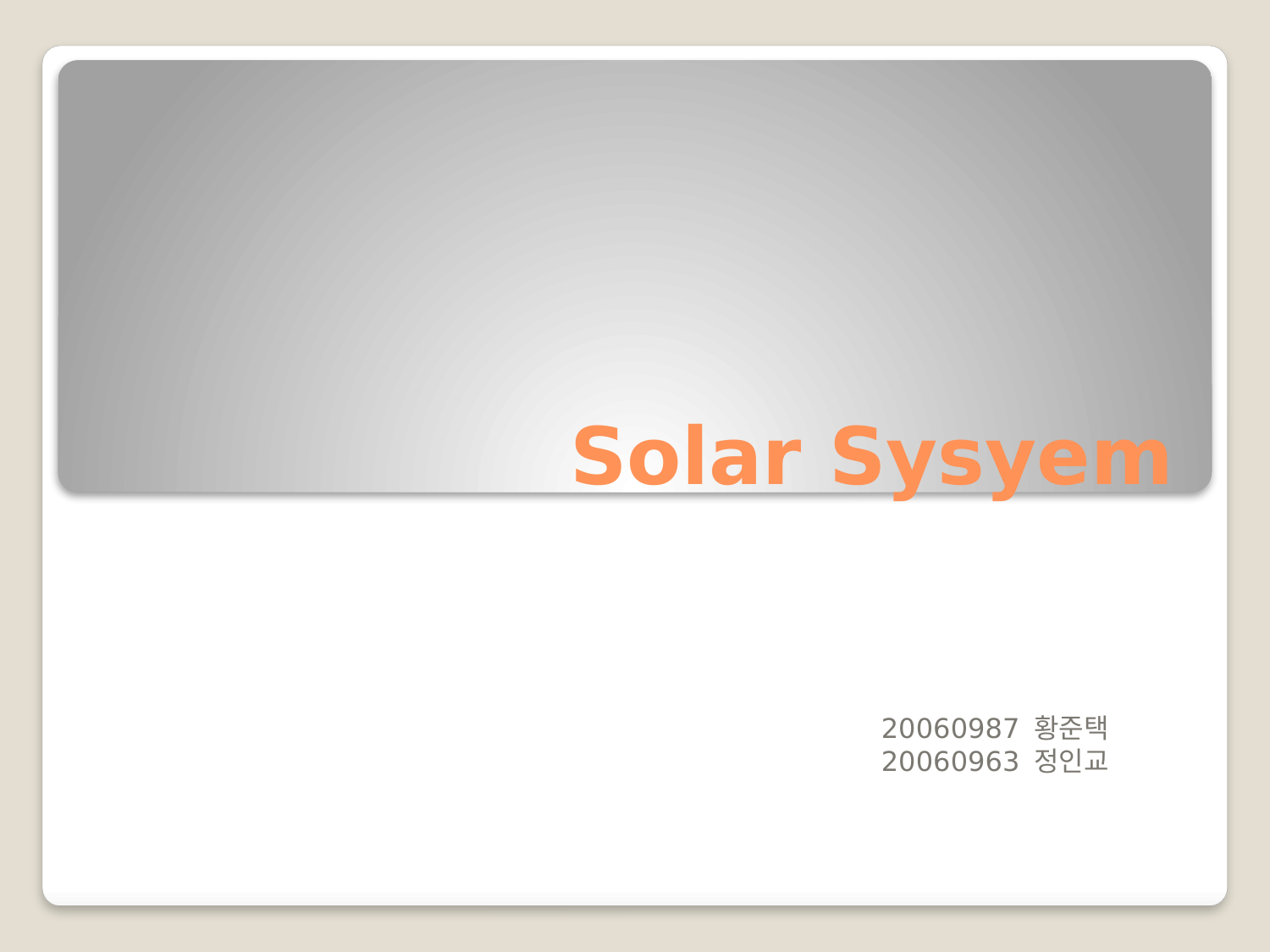

# Solar Sysyem
20060987 황준택
20060963 정인교